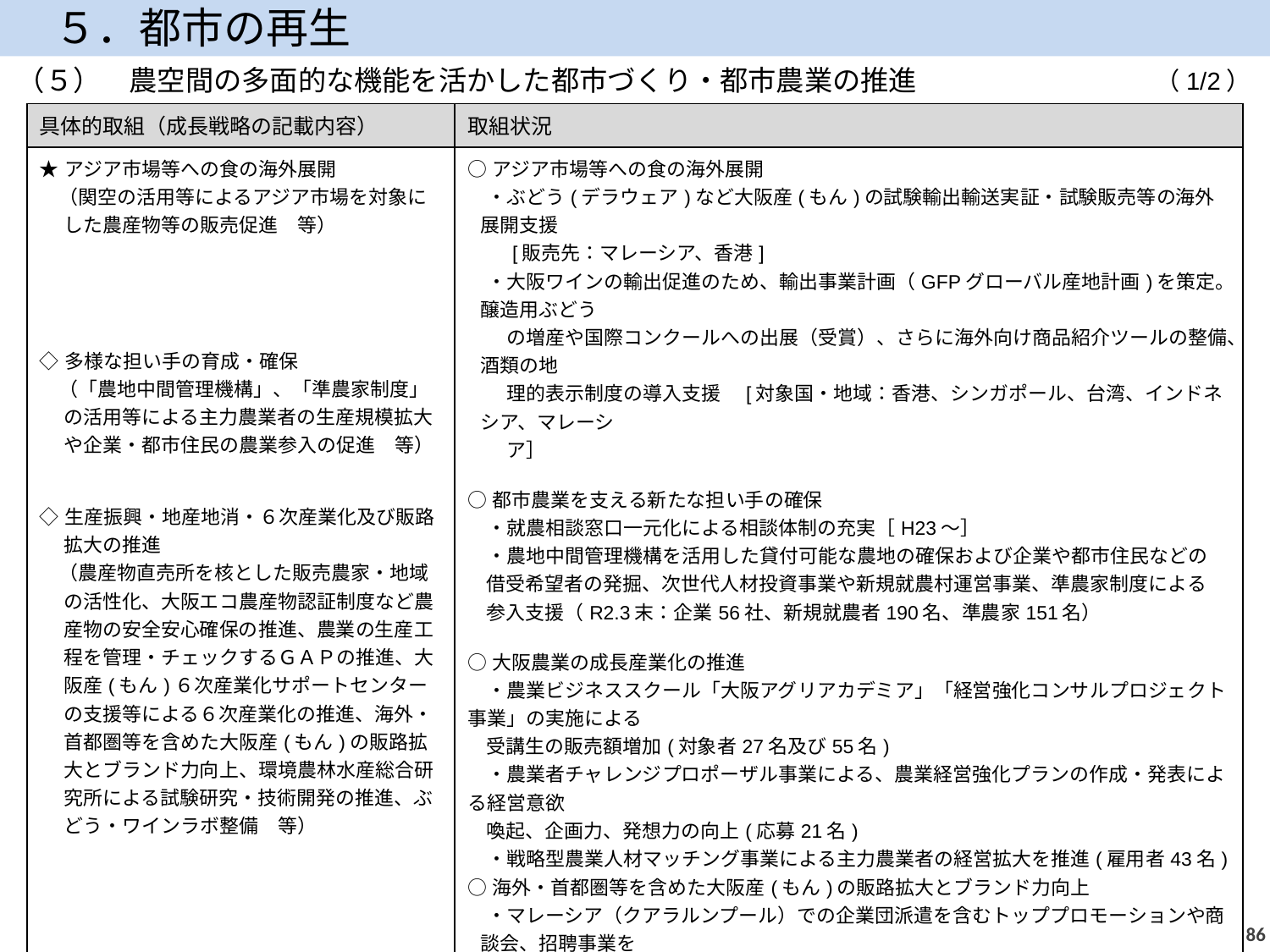

５．都市の再生
（５）　農空間の多面的な機能を活かした都市づくり・都市農業の推進
（1/2）
| 具体的取組（成長戦略の記載内容） | 取組状況 |
| --- | --- |
| ★アジア市場等への食の海外展開 　（関空の活用等によるアジア市場を対象にした農産物等の販売促進　等） ◇多様な担い手の育成・確保 　（「農地中間管理機構」、「準農家制度」の活用等による主力農業者の生産規模拡大や企業・都市住民の農業参入の促進　等） ◇生産振興・地産地消・６次産業化及び販路拡大の推進 　（農産物直売所を核とした販売農家・地域の活性化、大阪エコ農産物認証制度など農産物の安全安心確保の推進、農業の生産工程を管理・チェックするＧＡＰの推進、大阪産(もん)６次産業化サポートセンターの支援等による６次産業化の推進、海外・首都圏等を含めた大阪産(もん)の販路拡大とブランド力向上、環境農林水産総合研究所による試験研究・技術開発の推進、ぶどう・ワインラボ整備　等） | ○アジア市場等への食の海外展開 　・ぶどう(デラウェア)など大阪産(もん)の試験輸出輸送実証・試験販売等の海外展開支援 　　[販売先：マレーシア、香港] 　・大阪ワインの輸出促進のため、輸出事業計画（GFPグローバル産地計画)を策定。醸造用ぶどう 　　の増産や国際コンクールへの出展（受賞）、さらに海外向け商品紹介ツールの整備、酒類の地 　　理的表示制度の導入支援　[対象国・地域：香港、シンガポール、台湾、インドネシア、マレーシ 　　ア］ ○都市農業を支える新たな担い手の確保 　・就農相談窓口一元化による相談体制の充実［H23～］ 　・農地中間管理機構を活用した貸付可能な農地の確保および企業や都市住民などの 借受希望者の発掘、次世代人材投資事業や新規就農村運営事業、準農家制度による 参入支援（R2.3末：企業56社、新規就農者190名、準農家151名） ○大阪農業の成長産業化の推進 　・農業ビジネススクール「大阪アグリアカデミア」「経営強化コンサルプロジェクト事業」の実施による 受講生の販売額増加(対象者27名及び55名) 　・農業者チャレンジプロポーザル事業による、農業経営強化プランの作成・発表による経営意欲 喚起、企画力、発想力の向上(応募21名) 　・戦略型農業人材マッチング事業による主力農業者の経営拡大を推進(雇用者43名) ○海外・首都圏等を含めた大阪産(もん)の販路拡大とブランド力向上 　・マレーシア（クアラルンプール）での企業団派遣を含むトッププロモーションや商談会、招聘事業を 　　実施することにより、輸出に取り組む事業者と海外バイヤー等とのマッチングを支援。（マッチング件 　　数（R1）:168件） 　・東京の百貨店等で大阪産(もん)PR販売（R1） 　・事業者への商談会等の情報提供を通じた販路拡大支援 ○新たな食ビジネスの展開に向けた魅力ある大阪産(もん)商品づくり 　・大阪産(もん)6次産業化サポートセンターでの相談受付やプランナー派遣、補助事業等により、 　 ６次産業化に取り組む農林漁業者等の商品開発、経営発展を支援。 　・環農水研による加工食品開発の技術支援や「水なす加工技術研究会」を設置（R2.12末:13 事業者）　 （次ページに続く） |
86